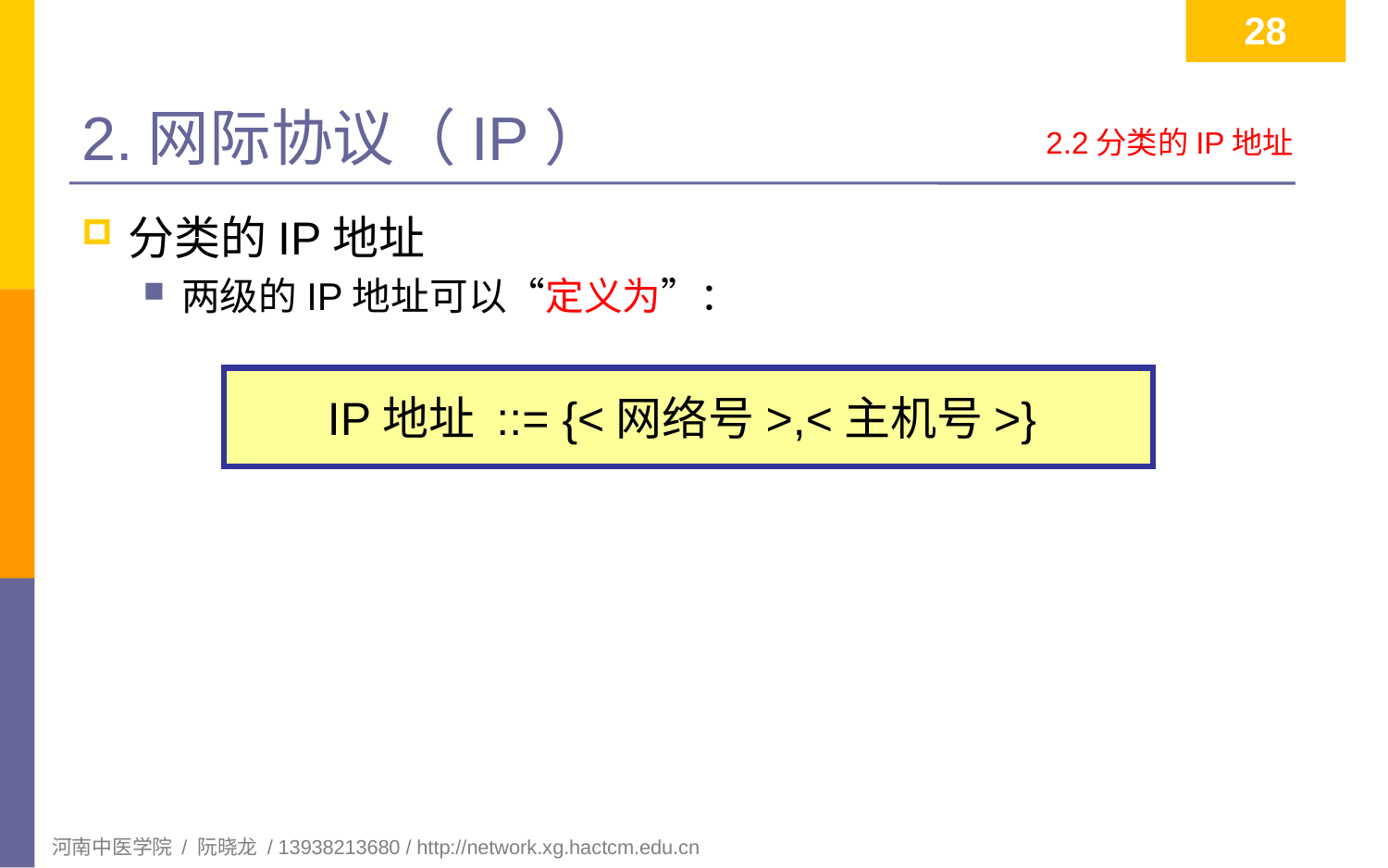

28
# 2.网际协议（IP）
2.2分类的IP地址
分类的IP地址
两级的IP地址可以“定义为”：
IP地址 ::= {<网络号>,<主机号>}